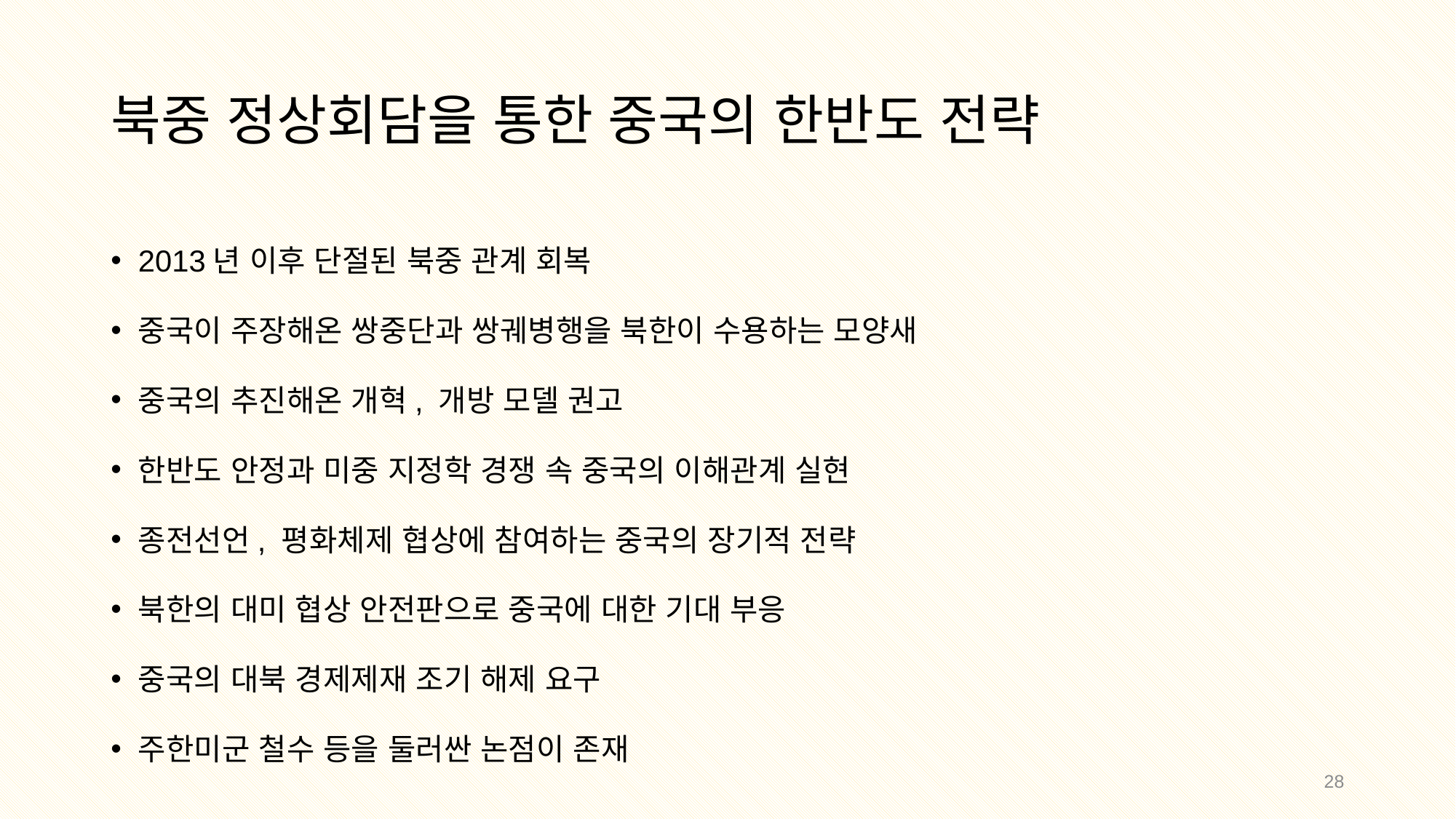

# 북중 정상회담을 통한 중국의 한반도 전략
2013년 이후 단절된 북중 관계 회복
중국이 주장해온 쌍중단과 쌍궤병행을 북한이 수용하는 모양새
중국의 추진해온 개혁, 개방 모델 권고
한반도 안정과 미중 지정학 경쟁 속 중국의 이해관계 실현
종전선언, 평화체제 협상에 참여하는 중국의 장기적 전략
북한의 대미 협상 안전판으로 중국에 대한 기대 부응
중국의 대북 경제제재 조기 해제 요구
주한미군 철수 등을 둘러싼 논점이 존재
28